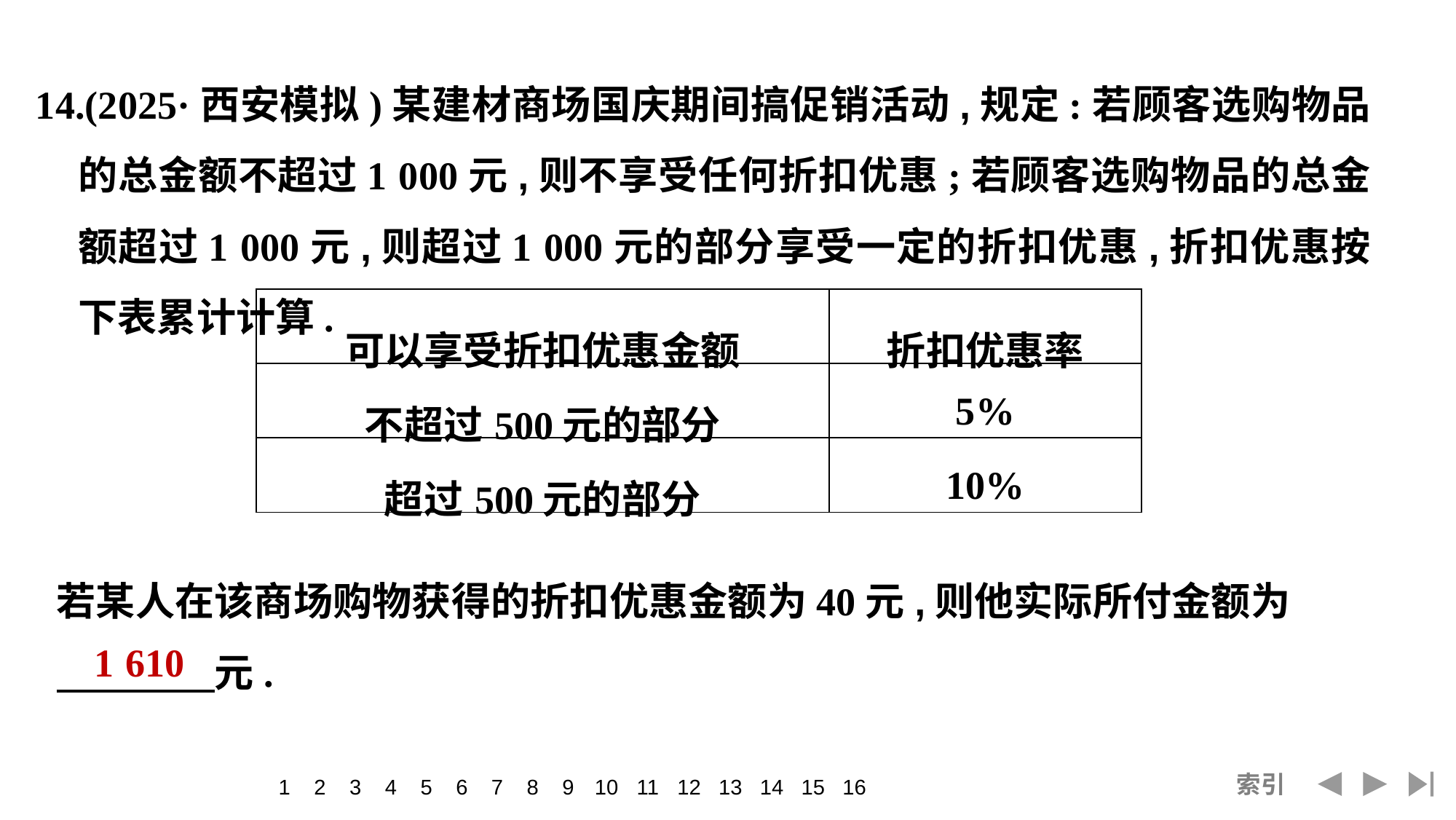

14.(2025·西安模拟)某建材商场国庆期间搞促销活动,规定:若顾客选购物品的总金额不超过1 000元,则不享受任何折扣优惠;若顾客选购物品的总金额超过1 000元,则超过1 000元的部分享受一定的折扣优惠,折扣优惠按下表累计计算.
| 可以享受折扣优惠金额 | 折扣优惠率 |
| --- | --- |
| 不超过500元的部分 | 5% |
| 超过500元的部分 | 10% |
若某人在该商场购物获得的折扣优惠金额为40元,则他实际所付金额为
　　　　元.
1 610